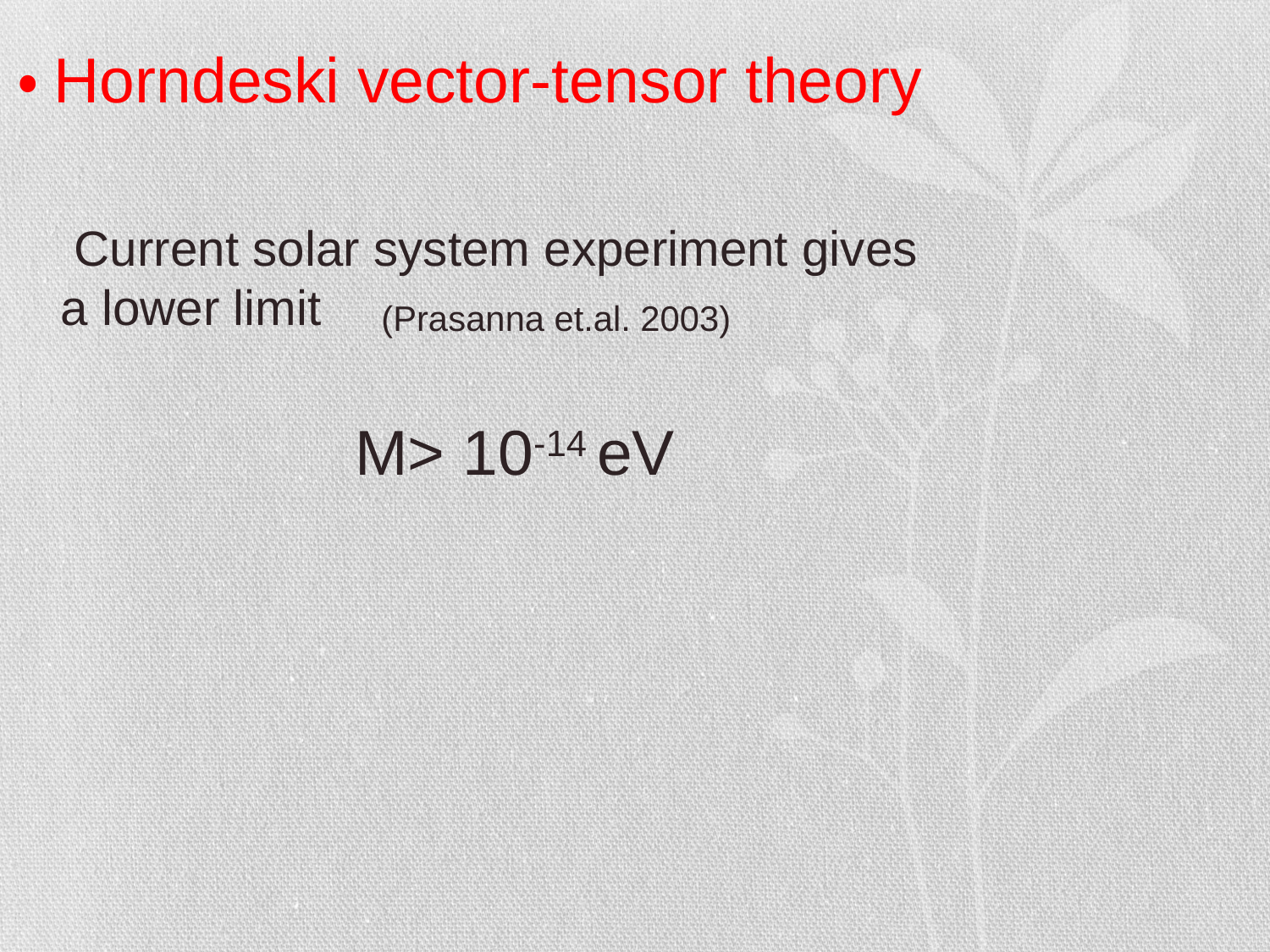

・Horndeski vector-tensor theory
 Current solar system experiment gives
a lower limit
(Prasanna et.al. 2003)
M> 10-14 eV